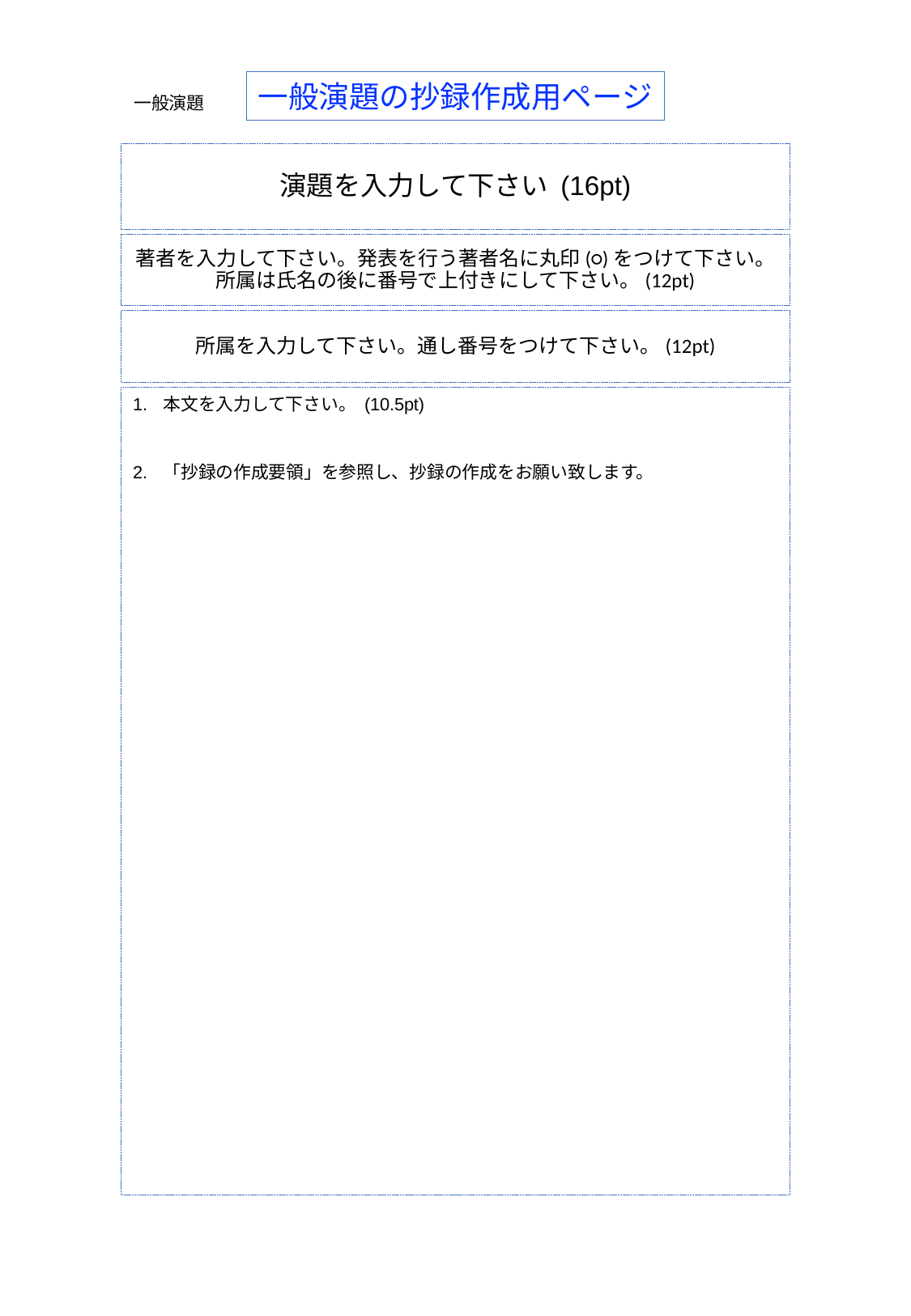

一般演題の抄録作成用ページ
# 演題を入力して下さい (16pt)
著者を入力して下さい。発表を行う著者名に丸印(○)をつけて下さい。所属は氏名の後に番号で上付きにして下さい。(12pt)
所属を入力して下さい。通し番号をつけて下さい。(12pt)
本文を入力して下さい。 (10.5pt)

「抄録の作成要領」を参照し、抄録の作成をお願い致します。